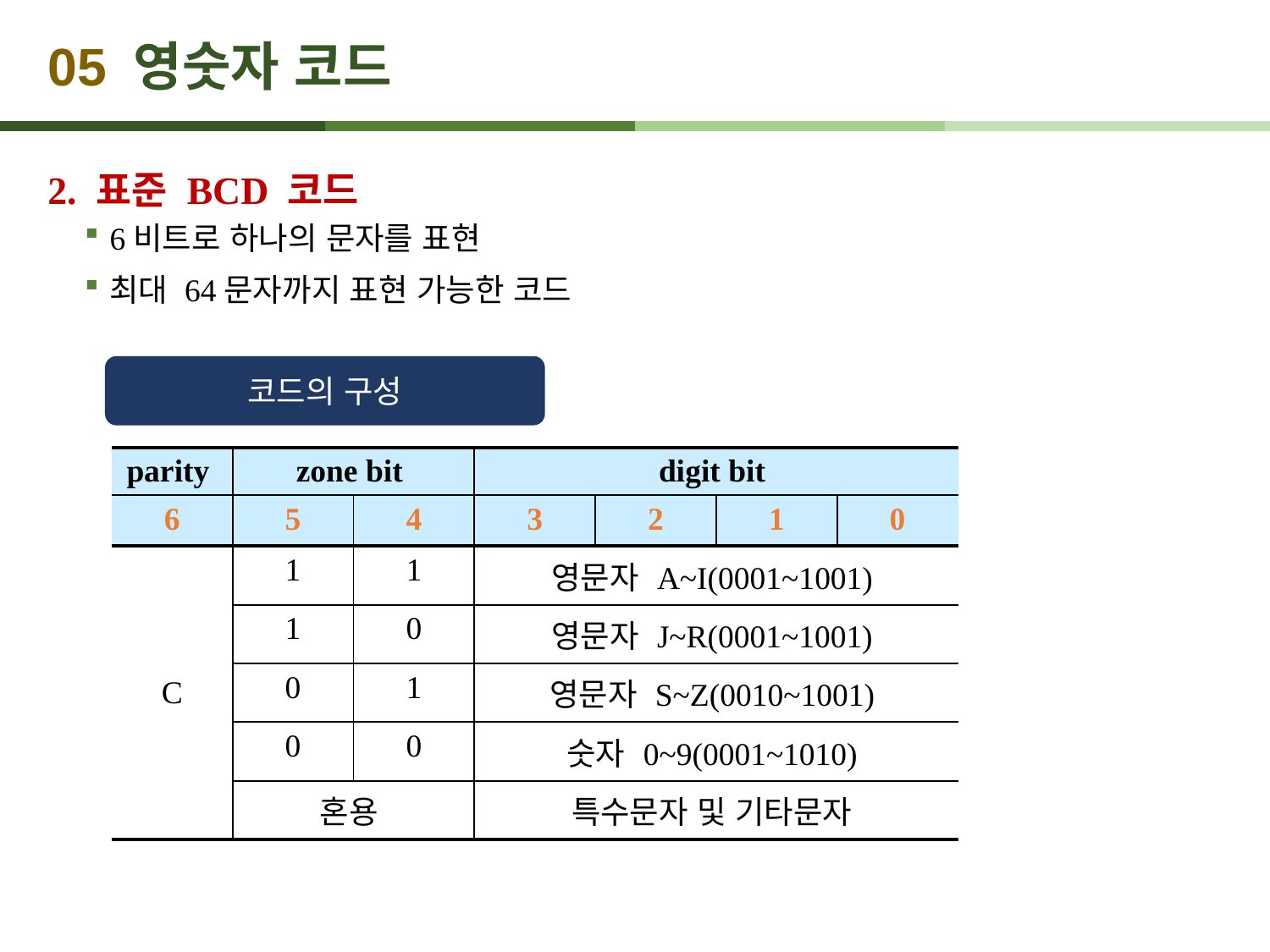

# 05 영숫자 코드
2. 표준 BCD 코드
6비트로 하나의 문자를 표현
최대 64문자까지 표현 가능한 코드

코드의 구성
| parity | zone bit |  | digit bit |  |  |  |
| --- | --- | --- | --- | --- | --- | --- |
| 6 | 5 | 4 | 3 | 2 | 1 | 0 |
| C | 1 | 1 | 영문자 A~I(0001~1001) |  |  |  |
|  | 1 | 0 | 영문자 J~R(0001~1001) |  |  |  |
|  | 0 | 1 | 영문자 S~Z(0010~1001) |  |  |  |
|  | 0 | 0 | 숫자 0~9(0001~1010) |  |  |  |
|  | 혼용 |  | 특수문자 및 기타문자 |  |  |  |